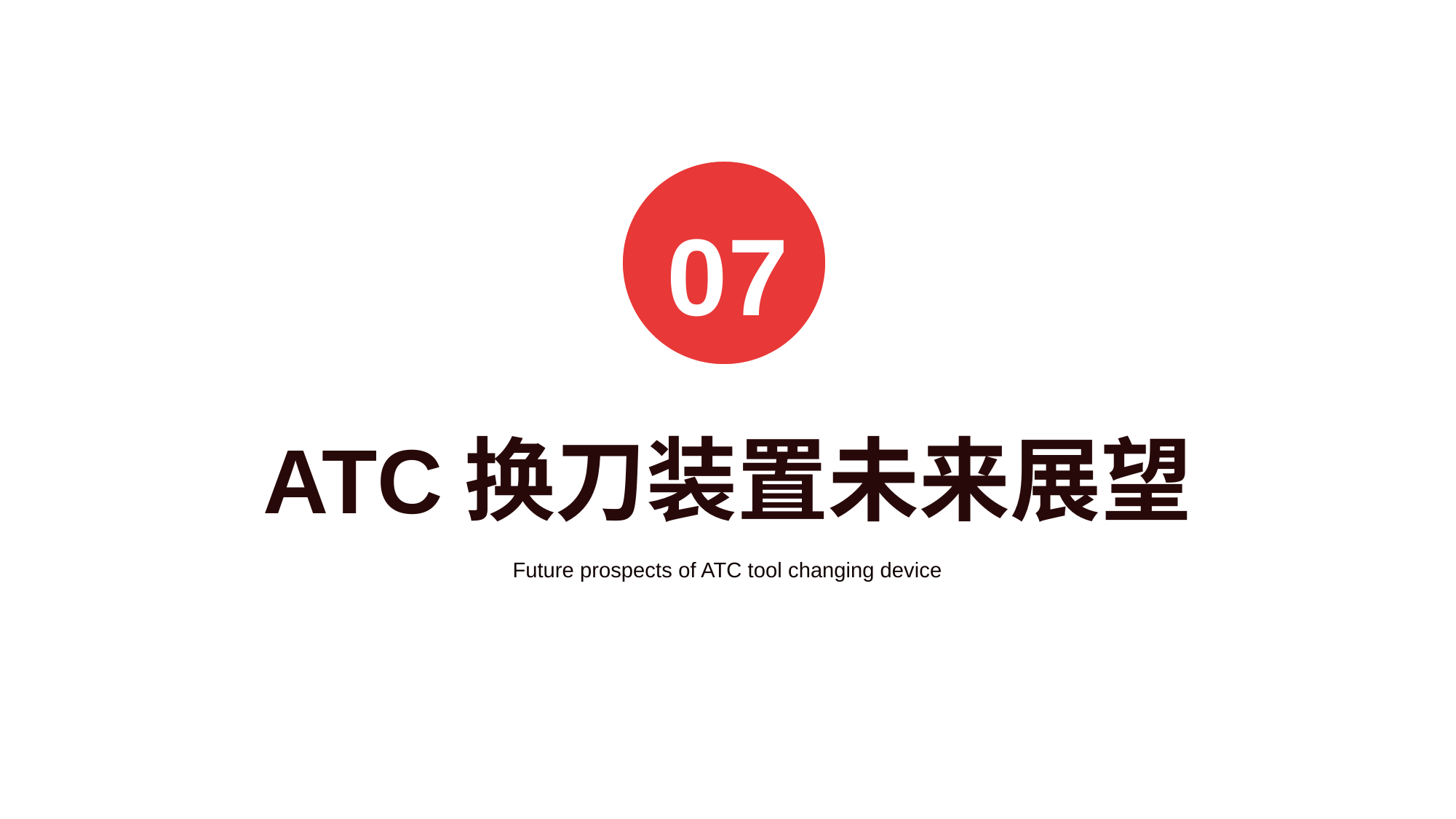

07

ATC换刀装置未来展望
Future prospects of ATC tool changing device